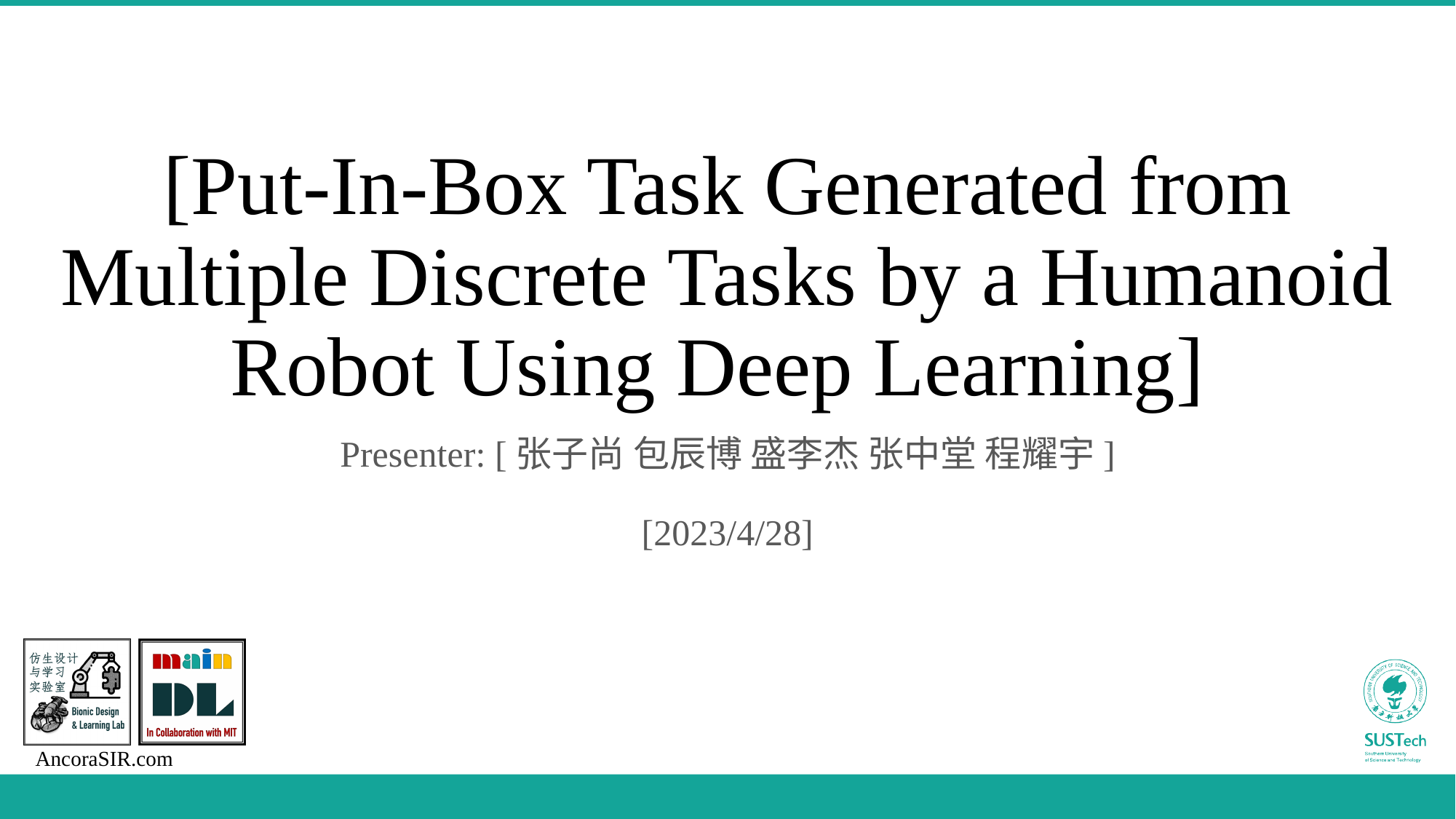

# [Put-In-Box Task Generated from Multiple Discrete Tasks by a Humanoid Robot Using Deep Learning]
Presenter: [张子尚 包辰博 盛李杰 张中堂 程耀宇]

[2023/4/28]